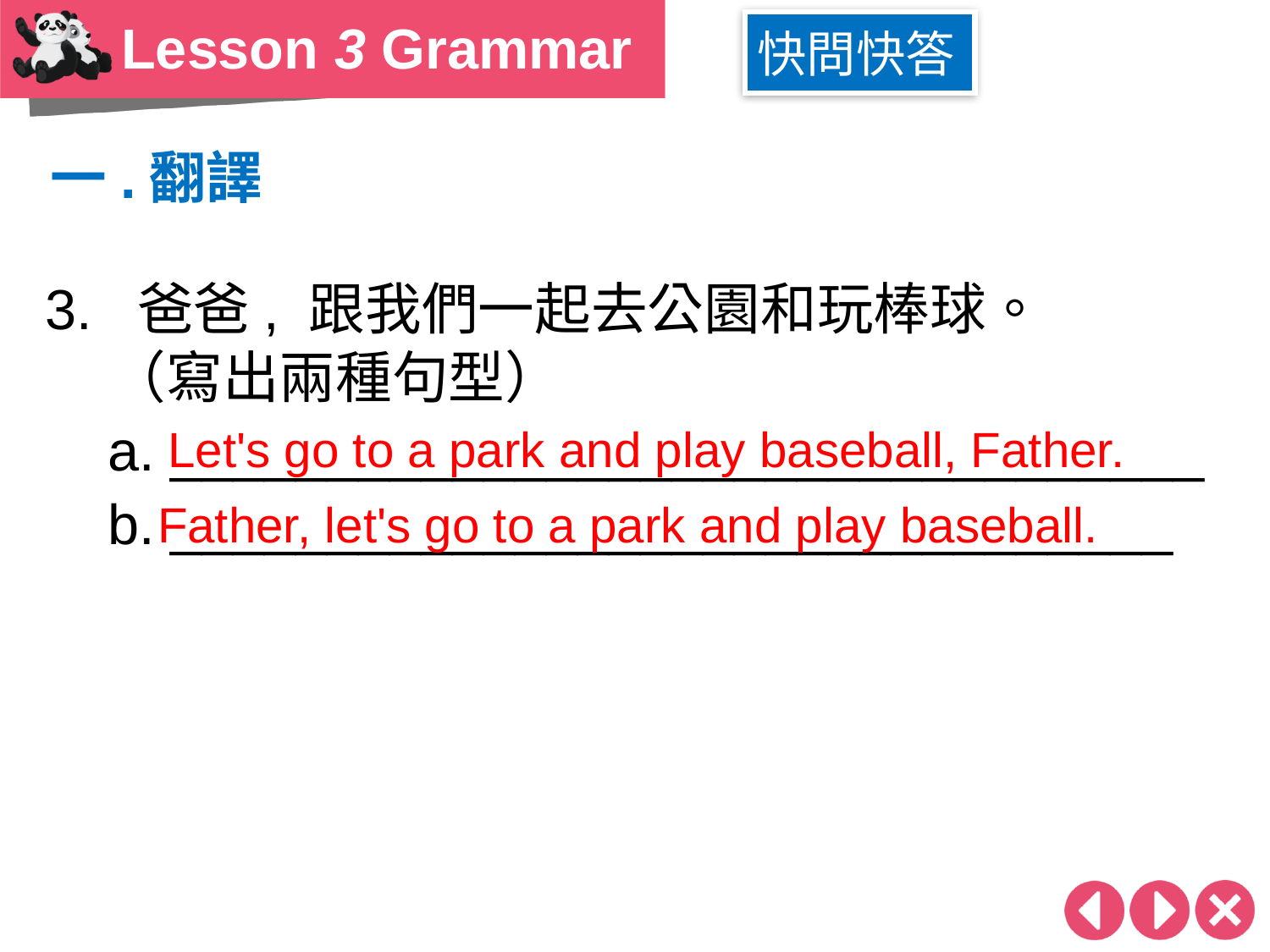

Lesson 3 Grammar
快問快答
一.翻譯
3.  爸爸, 跟我們一起去公園和玩棒球。
    （寫出兩種句型）
    a. _________________________________
    b. ________________________________
Let's go to a park and play baseball, Father.
Father, let's go to a park and play baseball.